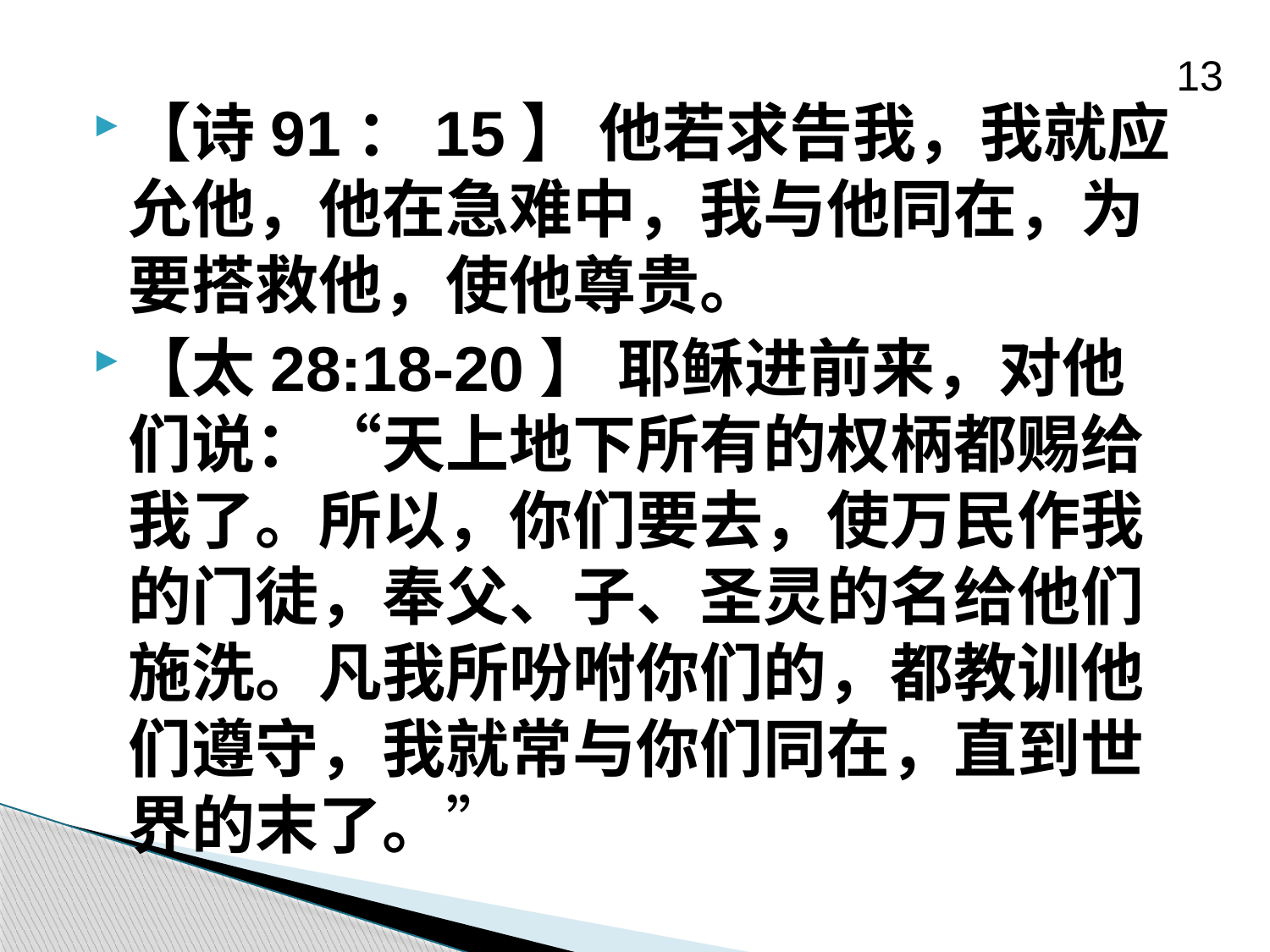

13
【诗91：15】 他若求告我，我就应允他，他在急难中，我与他同在，为要搭救他，使他尊贵。
【太28:18-20】 耶稣进前来，对他们说：“天上地下所有的权柄都赐给我了。所以，你们要去，使万民作我的门徒，奉父、子、圣灵的名给他们施洗。凡我所吩咐你们的，都教训他们遵守，我就常与你们同在，直到世界的末了。”